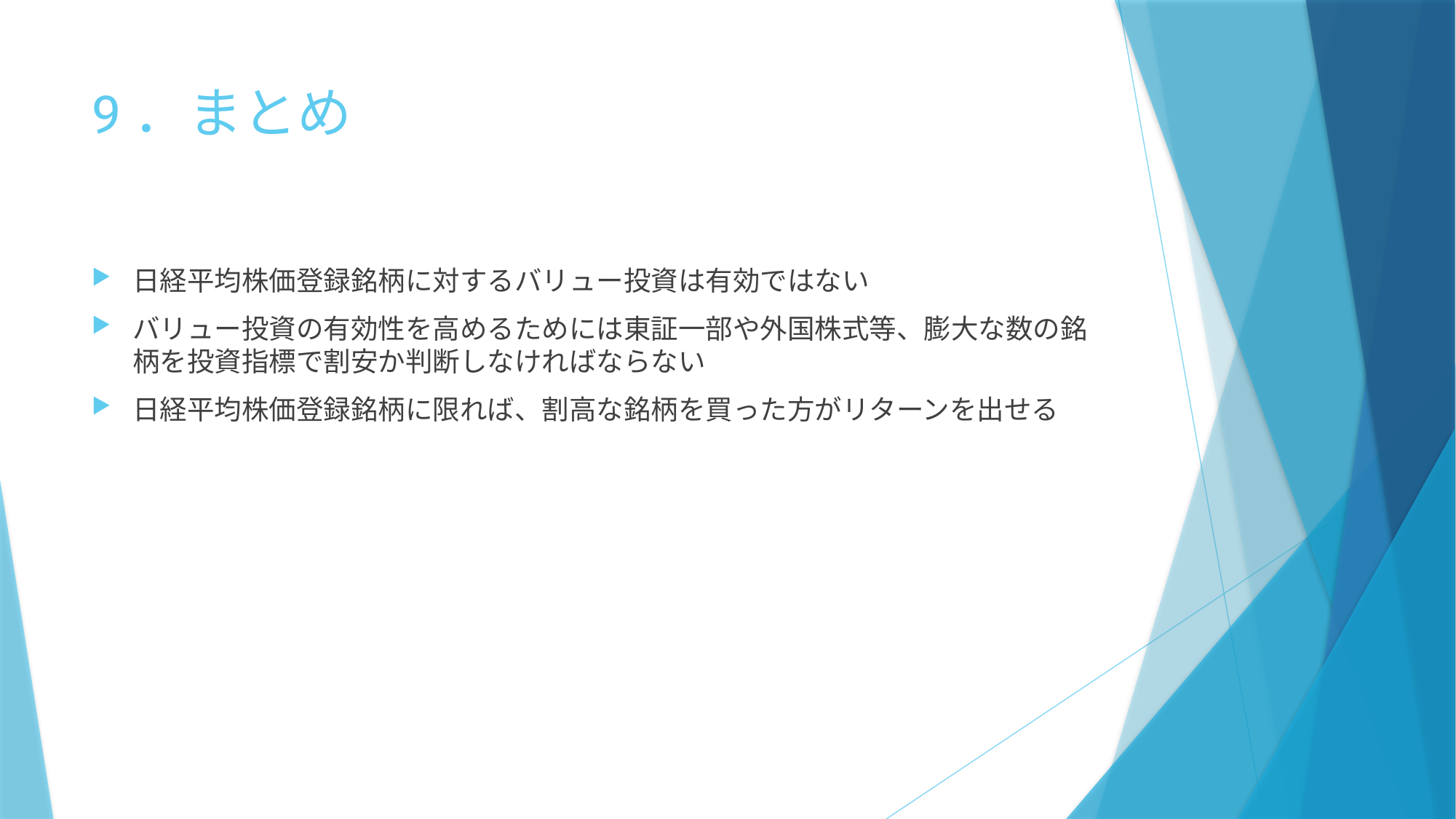

# 9．まとめ
日経平均株価登録銘柄に対するバリュー投資は有効ではない
バリュー投資の有効性を高めるためには東証一部や外国株式等、膨大な数の銘柄を投資指標で割安か判断しなければならない
日経平均株価登録銘柄に限れば、割高な銘柄を買った方がリターンを出せる